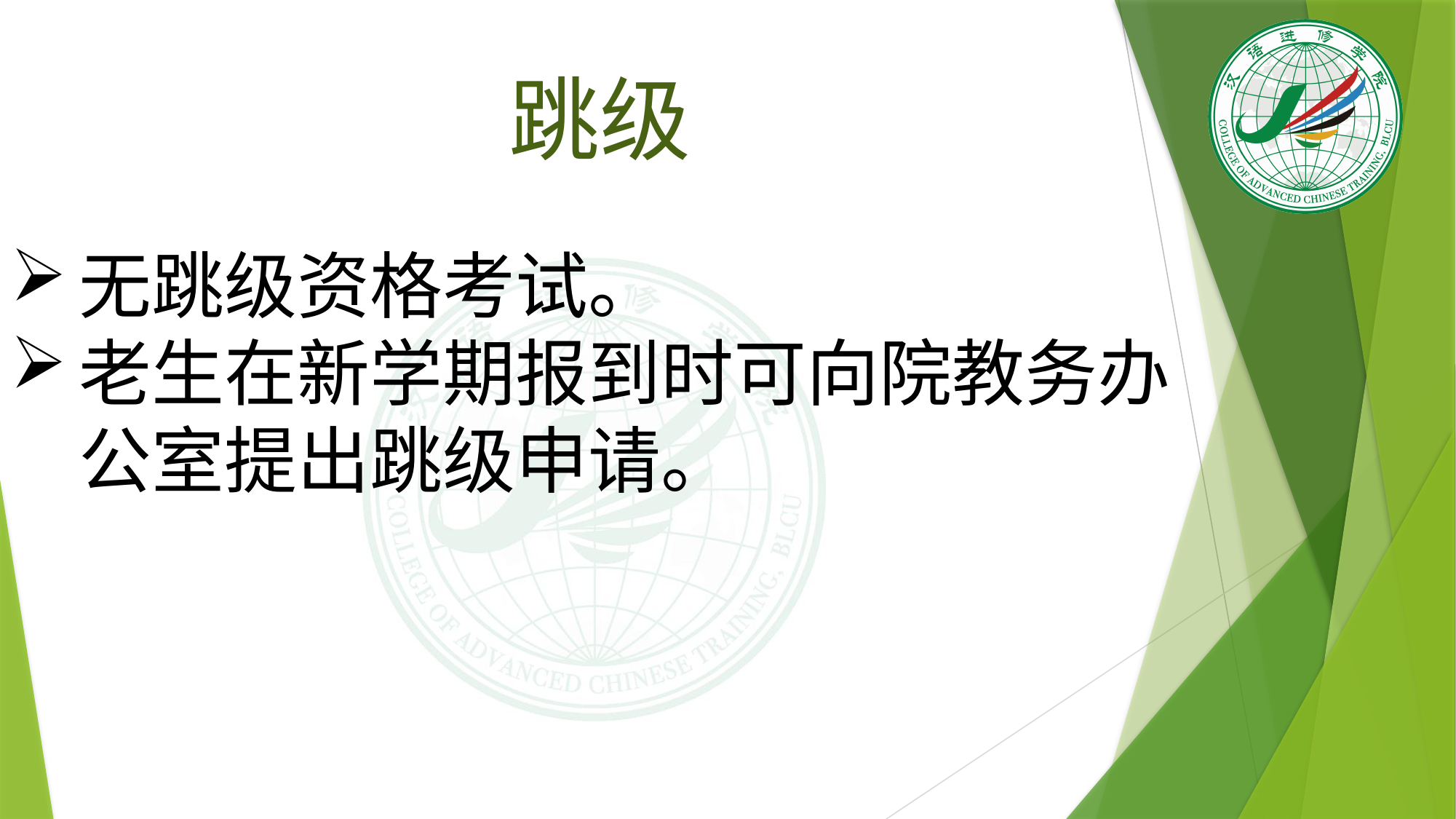

跳级
无跳级资格考试。
老生在新学期报到时可向院教务办公室提出跳级申请。